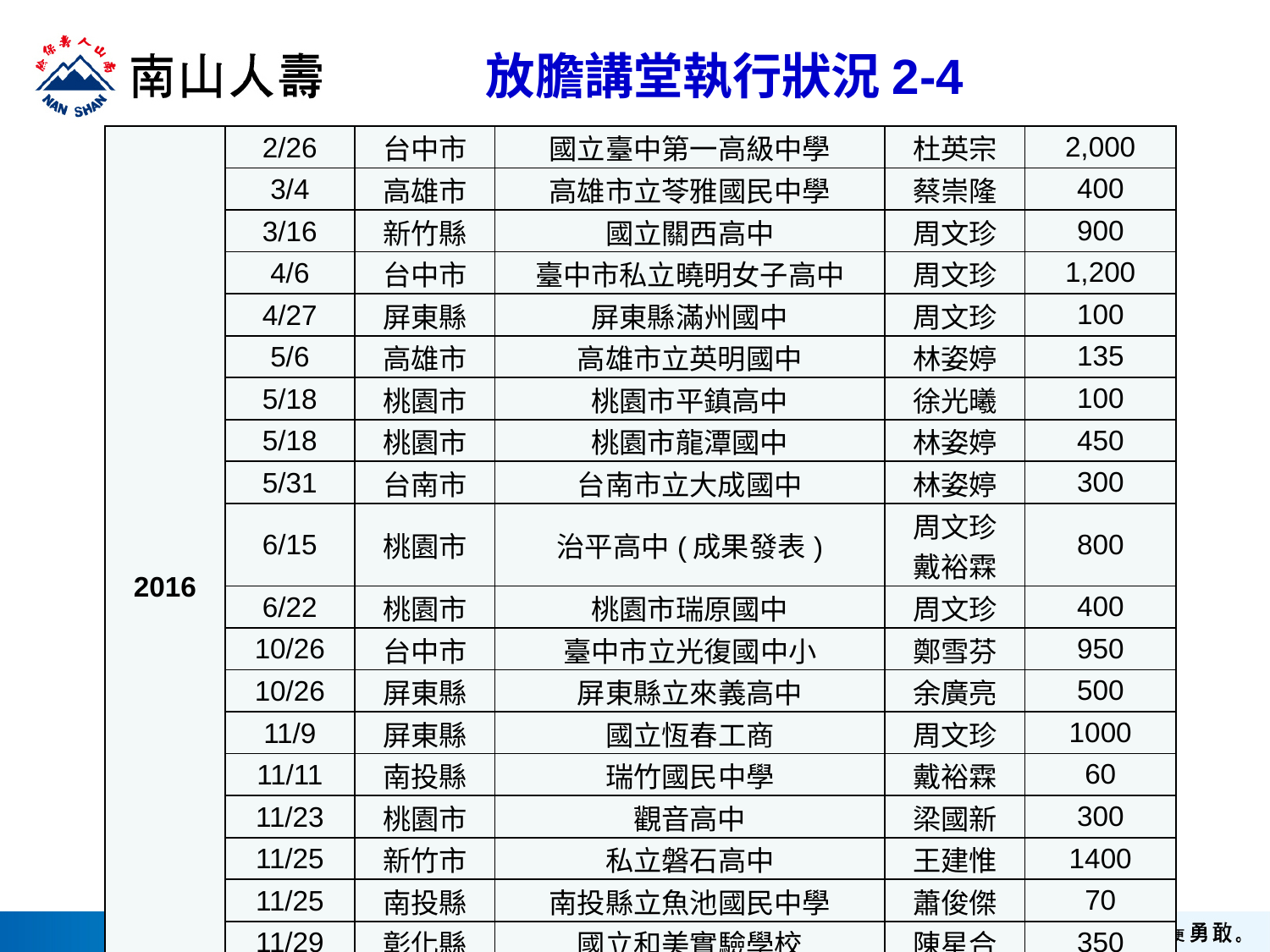

# 放膽講堂執行狀況2-4
| 2016 | 2/26 | 台中市 | 國立臺中第一高級中學 | 杜英宗 | 2,000 |
| --- | --- | --- | --- | --- | --- |
|  | 3/4 | 高雄市 | 高雄市立苓雅國民中學 | 蔡崇隆 | 400 |
|  | 3/16 | 新竹縣 | 國立關西高中 | 周文珍 | 900 |
|  | 4/6 | 台中市 | 臺中市私立曉明女子高中 | 周文珍 | 1,200 |
|  | 4/27 | 屏東縣 | 屏東縣滿州國中 | 周文珍 | 100 |
|  | 5/6 | 高雄市 | 高雄市立英明國中 | 林姿婷 | 135 |
|  | 5/18 | 桃園市 | 桃園市平鎮高中 | 徐光曦 | 100 |
|  | 5/18 | 桃園市 | 桃園市龍潭國中 | 林姿婷 | 450 |
|  | 5/31 | 台南市 | 台南市立大成國中 | 林姿婷 | 300 |
|  | 6/15 | 桃園市 | 治平高中(成果發表) | 周文珍 戴裕霖 | 800 |
|  | 6/22 | 桃園市 | 桃園市瑞原國中 | 周文珍 | 400 |
|  | 10/26 | 台中市 | 臺中市立光復國中小 | 鄭雪芬 | 950 |
|  | 10/26 | 屏東縣 | 屏東縣立來義高中 | 余廣亮 | 500 |
|  | 11/9 | 屏東縣 | 國立恆春工商 | 周文珍 | 1000 |
|  | 11/11 | 南投縣 | 瑞竹國民中學 | 戴裕霖 | 60 |
|  | 11/23 | 桃園市 | 觀音高中 | 梁國新 | 300 |
|  | 11/25 | 新竹市 | 私立磐石高中 | 王建惟 | 1400 |
|  | 11/25 | 南投縣 | 南投縣立魚池國民中學 | 蕭俊傑 | 70 |
|  | 11/29 | 彰化縣 | 國立和美實驗學校 | 陳星合 | 350 |
|  | 11/30 | 花蓮縣 | 上騰高級工商職業學校 | 蕭俊傑 | 400 |
|  | 12/2 | 嘉義縣 | 嘉義縣立大林國民中學 | 柯金源 | 700 |